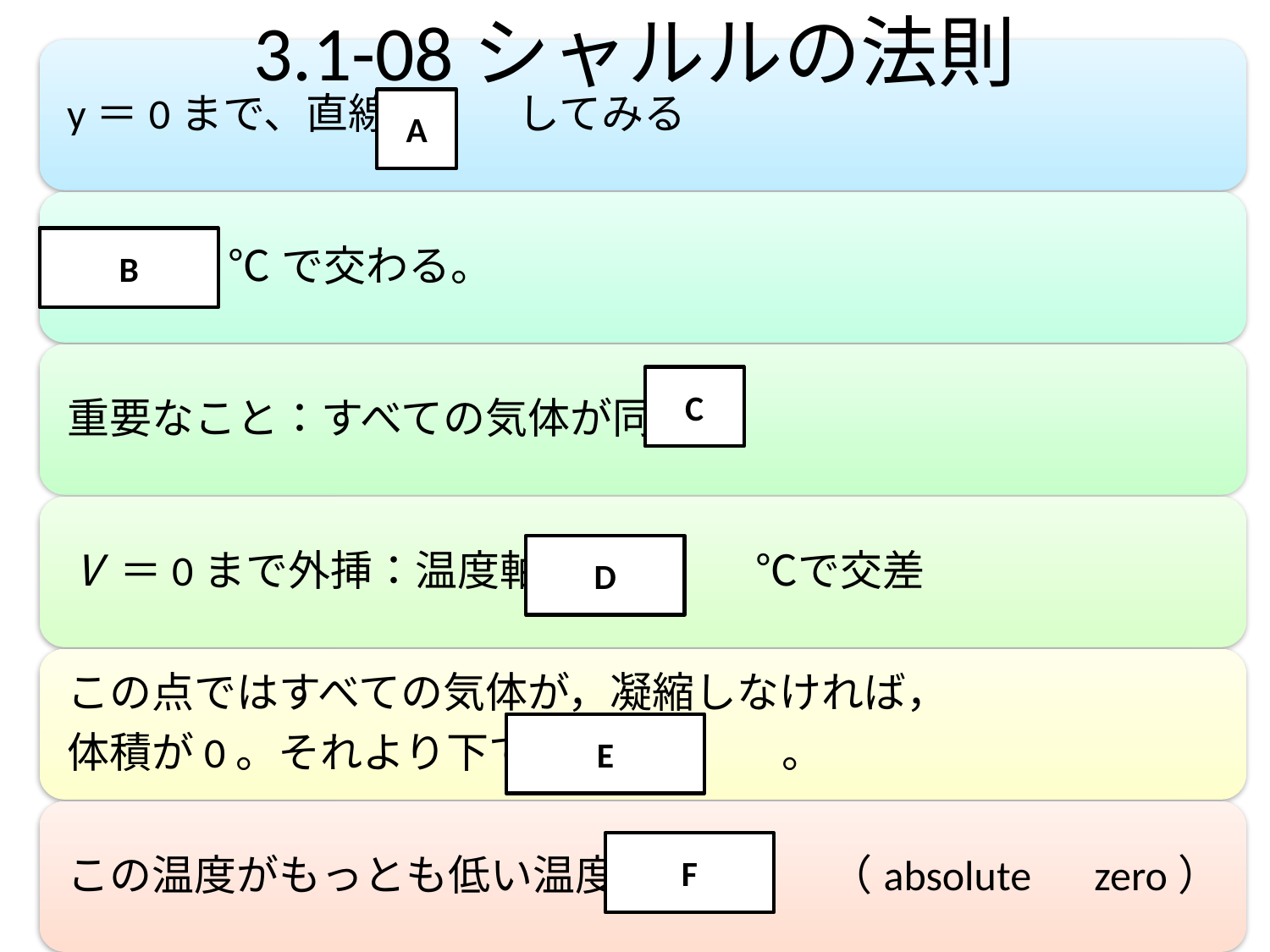

# 3.1-08シャルルの法則
y＝0まで、直線を         してみる
                 ℃で交わる。
重要なこと：すべての気体が同じ
Ⅴ＝0まで外挿：温度軸の                  ℃で交差
この点ではすべての気体が，凝縮しなければ，
体積が0。それより下では                      。
この温度がもっとも低い温度＝                  （absolute　zero）
A
B
C
D
E
F